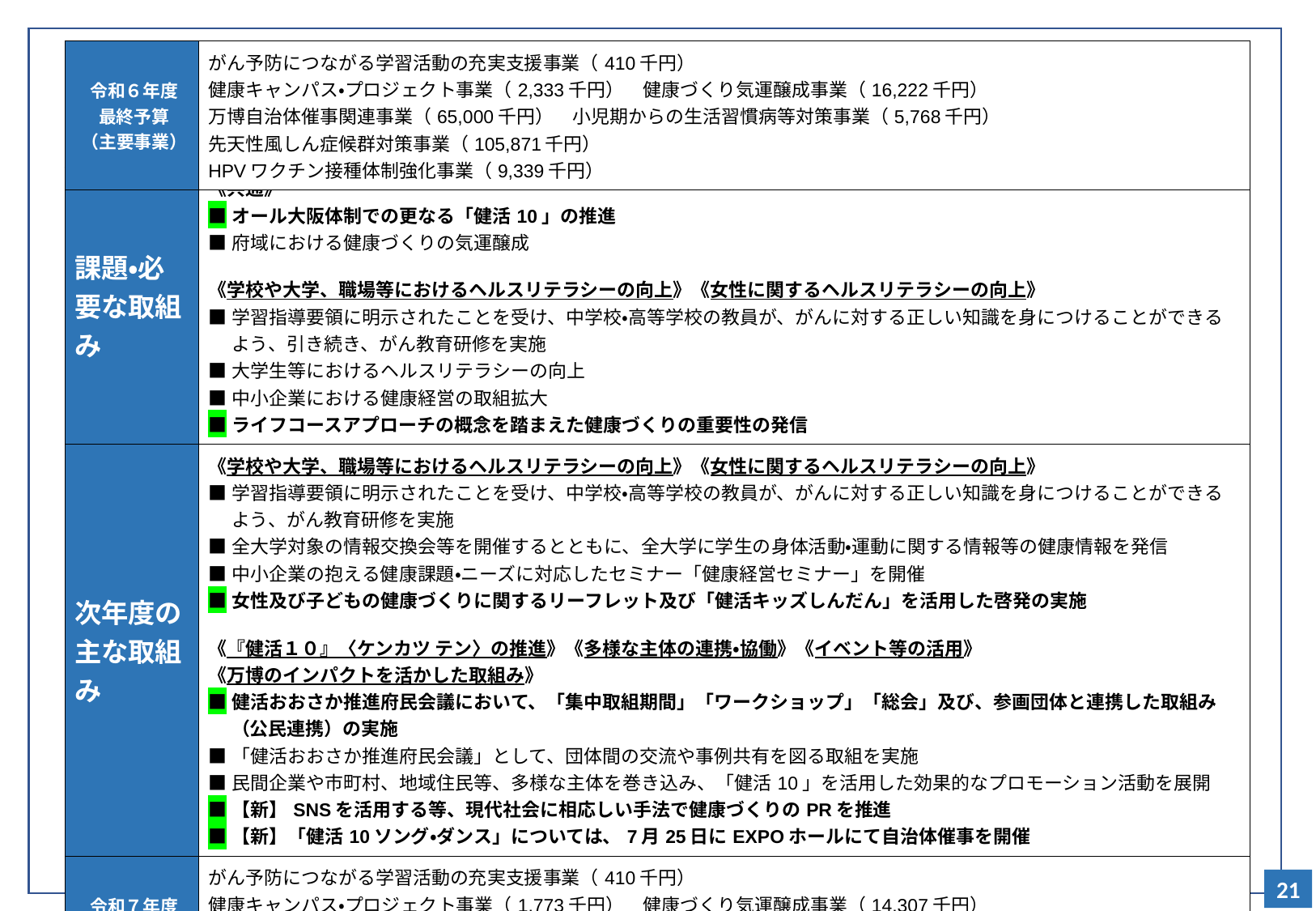

| 令和６年度 最終予算 （主要事業） | がん予防につながる学習活動の充実支援事業（410千円） 健康キャンパス・プロジェクト事業（2,333千円）　健康づくり気運醸成事業（16,222千円） 万博自治体催事関連事業（65,000千円）　小児期からの生活習慣病等対策事業（5,768千円） 先天性風しん症候群対策事業（105,871千円） HPVワクチン接種体制強化事業（9,339千円） |
| --- | --- |
| 課題・必要な取組み | 《共通》 ■オール大阪体制での更なる「健活10」の推進 ■府域における健康づくりの気運醸成 《学校や大学、職場等におけるヘルスリテラシーの向上》《女性に関するヘルスリテラシーの向上》 ■学習指導要領に明示されたことを受け、中学校・高等学校の教員が、がんに対する正しい知識を身につけることができるよう、引き続き、がん教育研修を実施 ■大学生等におけるヘルスリテラシーの向上 ■中小企業における健康経営の取組拡大 ■ライフコースアプローチの概念を踏まえた健康づくりの重要性の発信 |
| --- | --- |
| 次年度の主な取組み | 《学校や大学、職場等におけるヘルスリテラシーの向上》《女性に関するヘルスリテラシーの向上》 ■学習指導要領に明示されたことを受け、中学校・高等学校の教員が、がんに対する正しい知識を身につけることができるよう、がん教育研修を実施 ■全大学対象の情報交換会等を開催するとともに、全大学に学生の身体活動・運動に関する情報等の健康情報を発信 ■中小企業の抱える健康課題・ニーズに対応したセミナー「健康経営セミナー」を開催 ■女性及び子どもの健康づくりに関するリーフレット及び「健活キッズしんだん」を活用した啓発の実施 《『健活１０』〈ケンカツ テン〉の推進》《多様な主体の連携・協働》《イベント等の活用》 《万博のインパクトを活かした取組み》 ■健活おおさか推進府民会議において、「集中取組期間」「ワークショップ」「総会」及び、参画団体と連携した取組み（公民連携）の実施 ■「健活おおさか推進府民会議」として、団体間の交流や事例共有を図る取組を実施 ■民間企業や市町村、地域住民等、多様な主体を巻き込み、「健活10」を活用した効果的なプロモーション活動を展開 ■【新】SNSを活用する等、現代社会に相応しい手法で健康づくりのPRを推進 ■【新】「健活10ソング・ダンス」については、7月25日にEXPOホールにて自治体催事を開催 |
| 令和７年度 予算 （主要事業） | がん予防につながる学習活動の充実支援事業（410千円） 健康キャンパス・プロジェクト事業（1,773千円）　健康づくり気運醸成事業（14,307千円） 万博自治体催事関連事業（55,000千円）　小児期からの生活習慣病等対策事業（5,246千円） 先天性風しん症候群対策事業（105,898千円） HPVワクチン接種体制強化事業（7,627千円） |
21